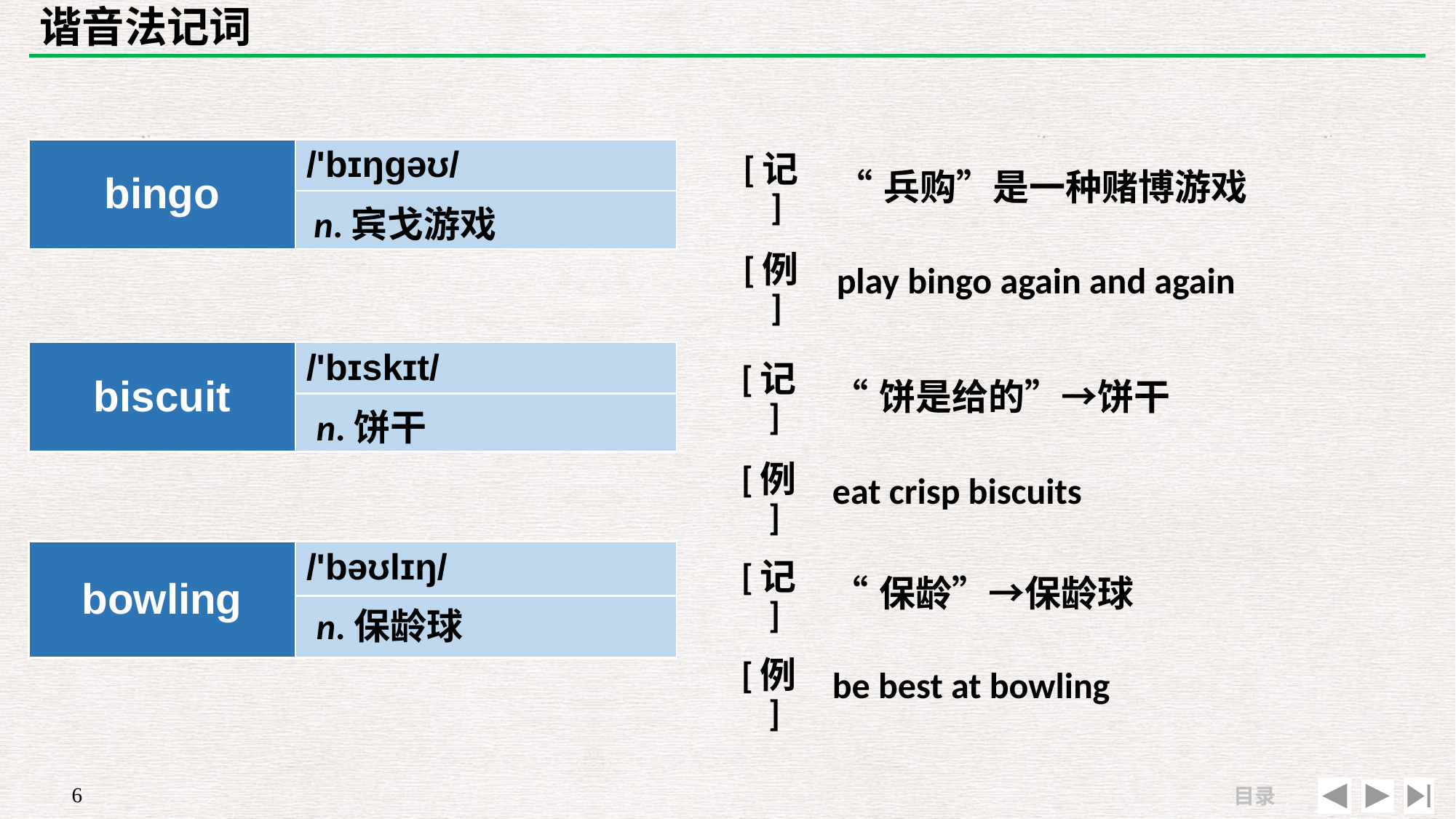

# 谐音法记词

| [记] | “兵购”是一种赌博游戏 |
| --- | --- |
| [例] | play bingo again and again |
| bingo | /'bɪŋɡəʊ/ |
| --- | --- |
|  |  |
n.宾戈游戏
| biscuit | /'bɪskɪt/ |
| --- | --- |
|  |  |
| [记] | “饼是给的”→饼干 |
| --- | --- |
| [例] | eat crisp biscuits |
n.饼干
| bowling | /'bəʊlɪŋ/ |
| --- | --- |
|  |  |
| [记] | “保龄”→保龄球 |
| --- | --- |
| [例] | be best at bowling |
n.保龄球